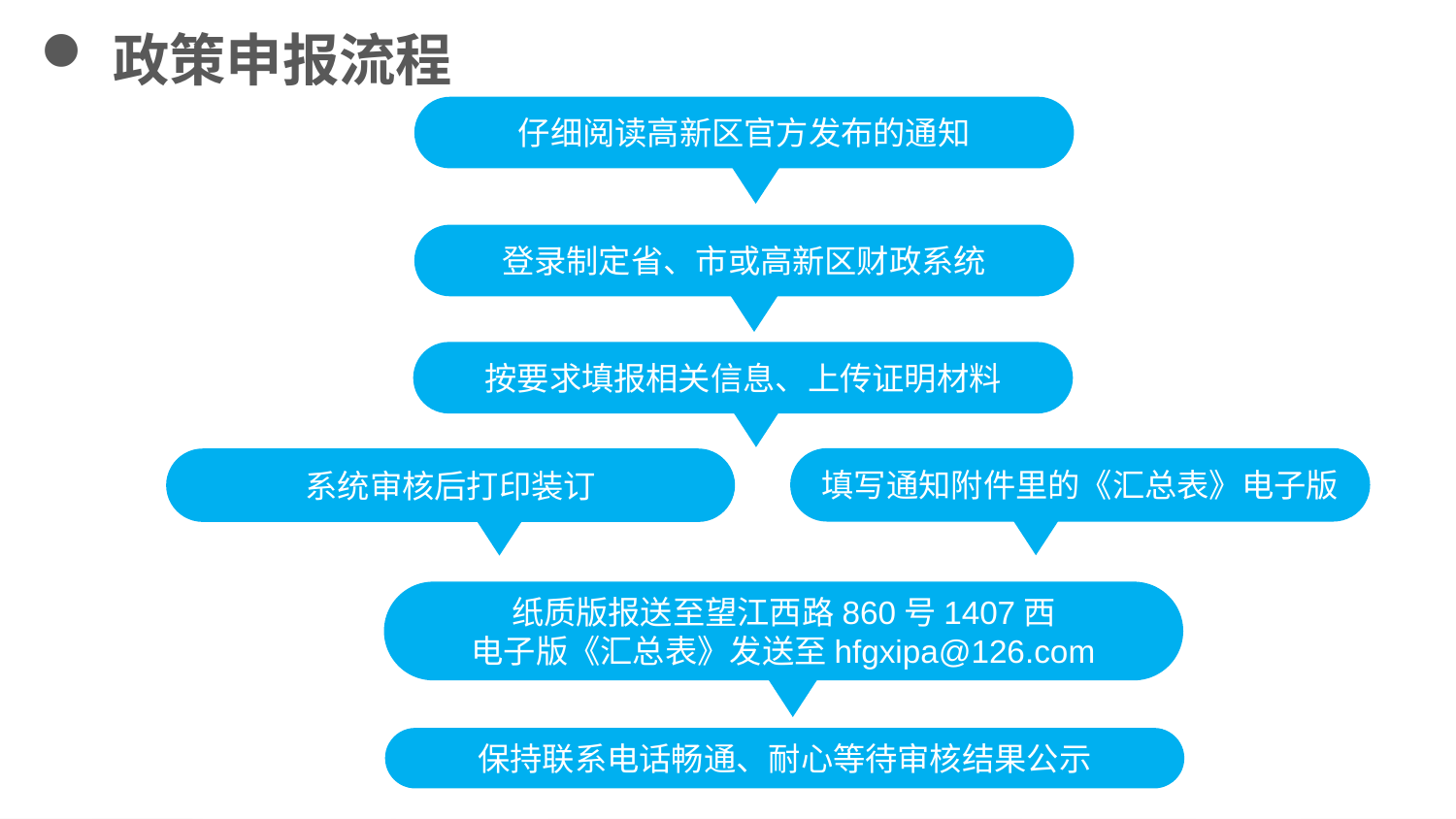

政策申报流程
仔细阅读高新区官方发布的通知

登录制定省、市或高新区财政系统

按要求填报相关信息、上传证明材料

填写通知附件里的《汇总表》电子版
系统审核后打印装订

纸质版报送至望江西路860号1407西
电子版《汇总表》发送至hfgxipa@126.com

保持联系电话畅通、耐心等待审核结果公示